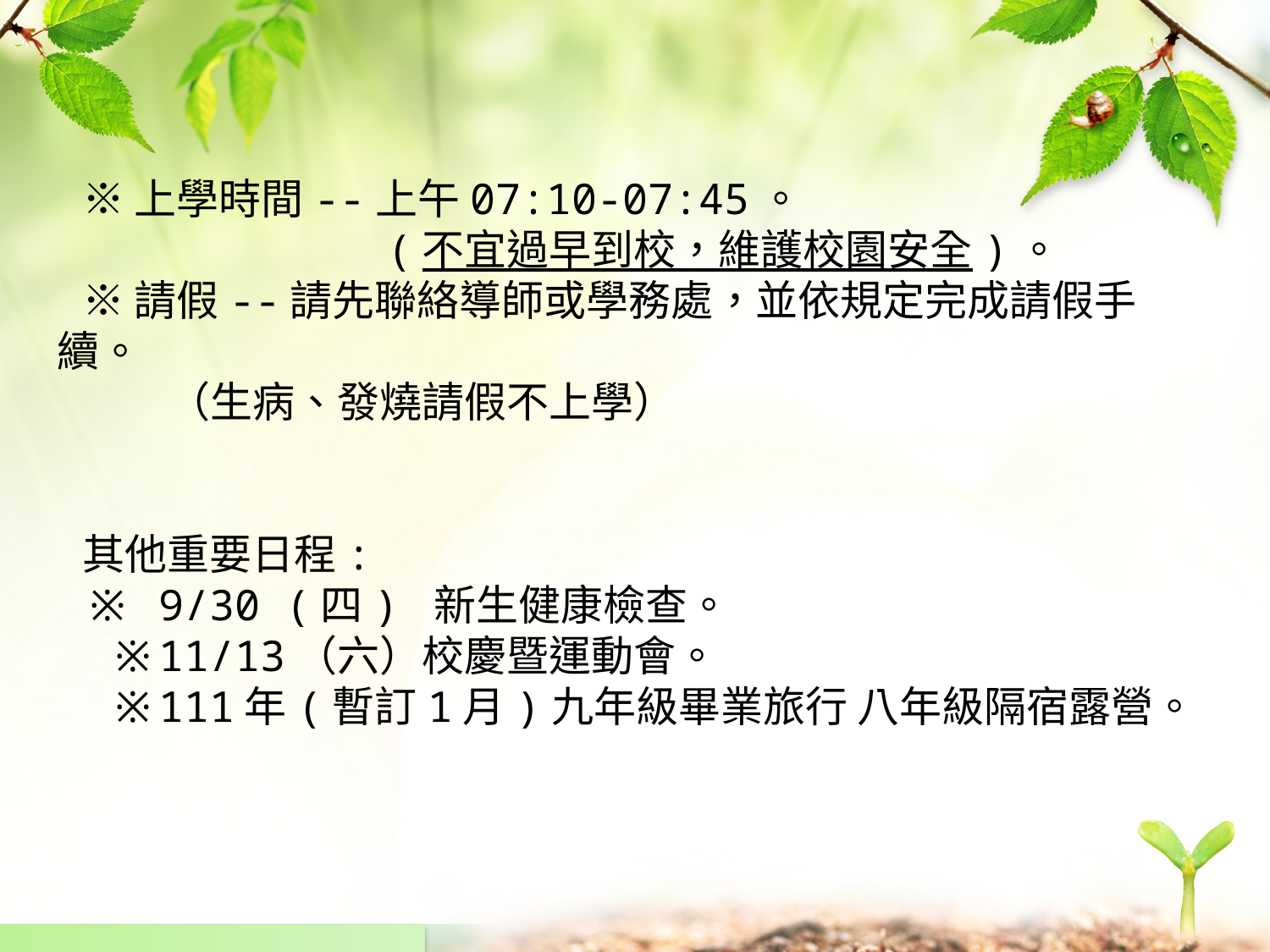

※上學時間--上午07:10-07:45。
            (不宜過早到校，維護校園安全)。
※請假--請先聯絡導師或學務處，並依規定完成請假手續。
        （生病、發燒請假不上學）

其他重要日程:
※ 9/30 (四) 新生健康檢查。
 ※11/13（六）校慶暨運動會。
 ※111年(暫訂1月)九年級畢業旅行 八年級隔宿露營。